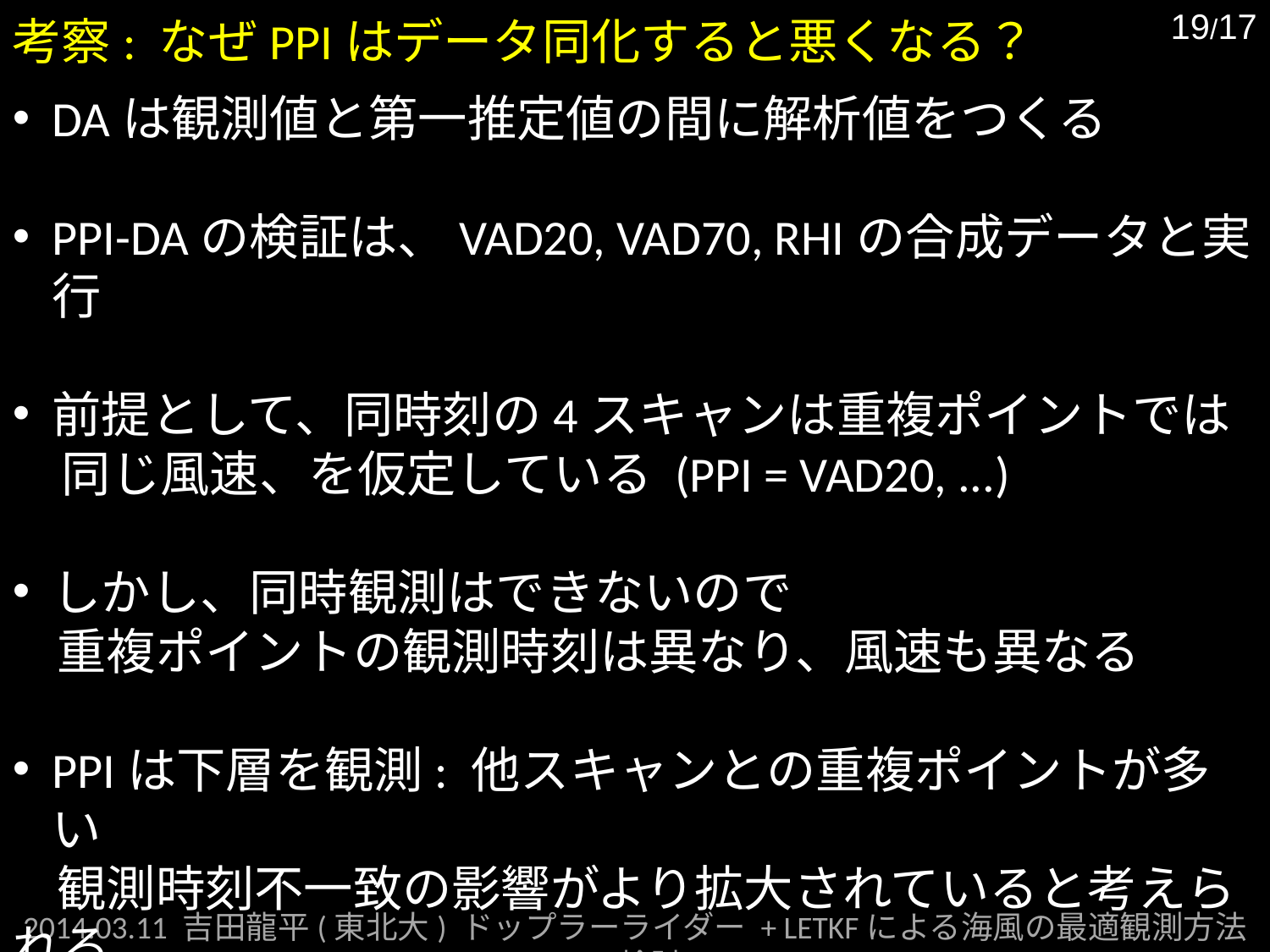

考察: なぜPPIはデータ同化すると悪くなる？
DAは観測値と第一推定値の間に解析値をつくる

PPI-DAの検証は、VAD20, VAD70, RHIの合成データと実行

前提として、同時刻の4スキャンは重複ポイントでは
　同じ風速、を仮定している (PPI = VAD20, ...)

しかし、同時観測はできないので
   重複ポイントの観測時刻は異なり、風速も異なる

PPIは下層を観測: 他スキャンとの重複ポイントが多い
   観測時刻不一致の影響がより拡大されていると考えられる
   → 今後の課題「検証方法の検討」へ